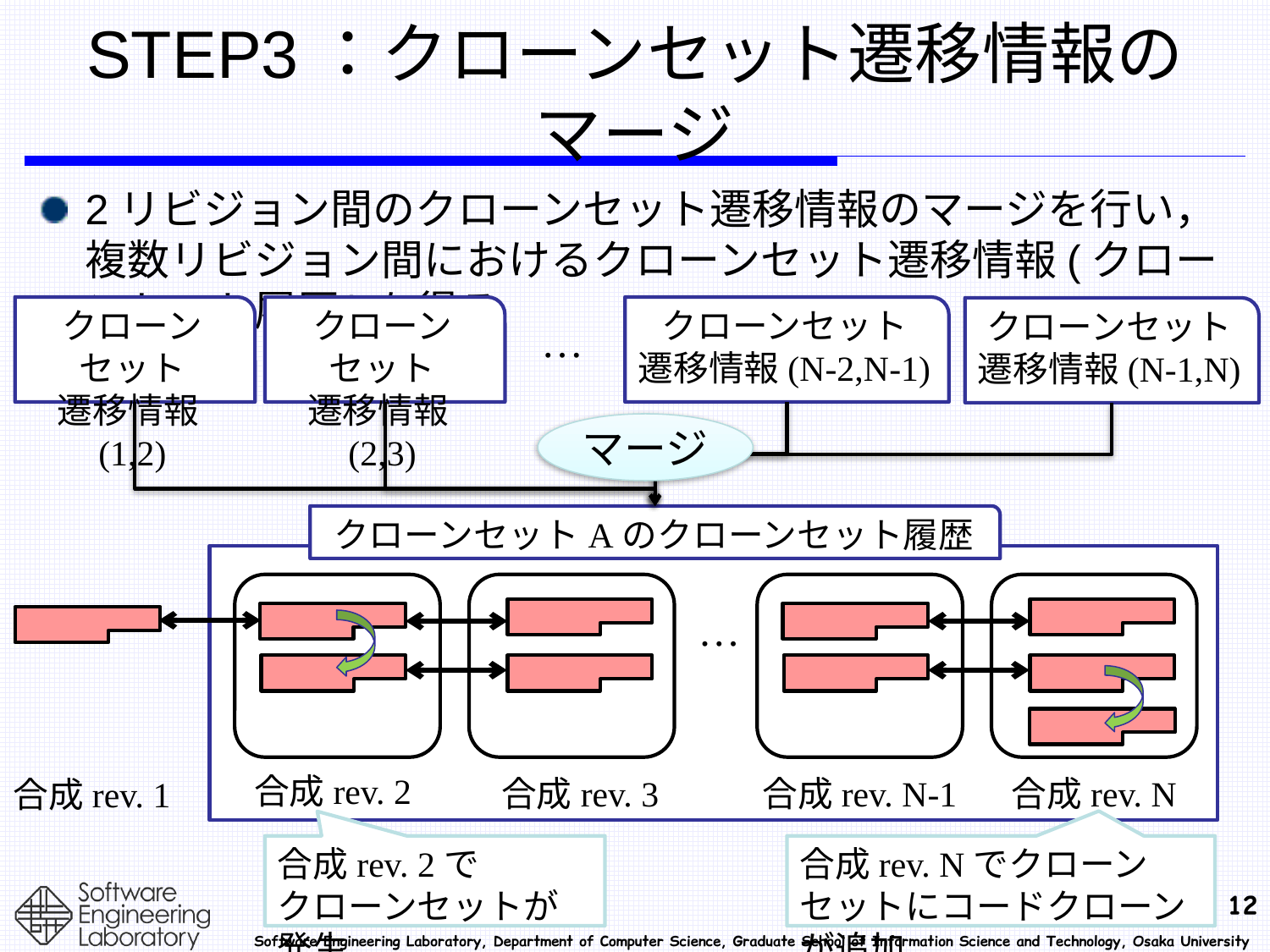

# STEP3：クローンセット遷移情報のマージ
2リビジョン間のクローンセット遷移情報のマージを行い，複数リビジョン間におけるクローンセット遷移情報(クローンセット履歴)を得る
クローンセット
遷移情報(1,2)
クローンセット
遷移情報(2,3)
クローンセット
遷移情報(N-2,N-1)
クローンセット
遷移情報(N-1,N)
…
マージ
クローンセットAのクローンセット履歴

…

合成rev. 2
合成rev. 3
合成rev. N-1
合成rev. N
合成rev. 1
合成rev. 2で
クローンセットが発生
合成rev. Nでクローンセットにコードクローンが追加